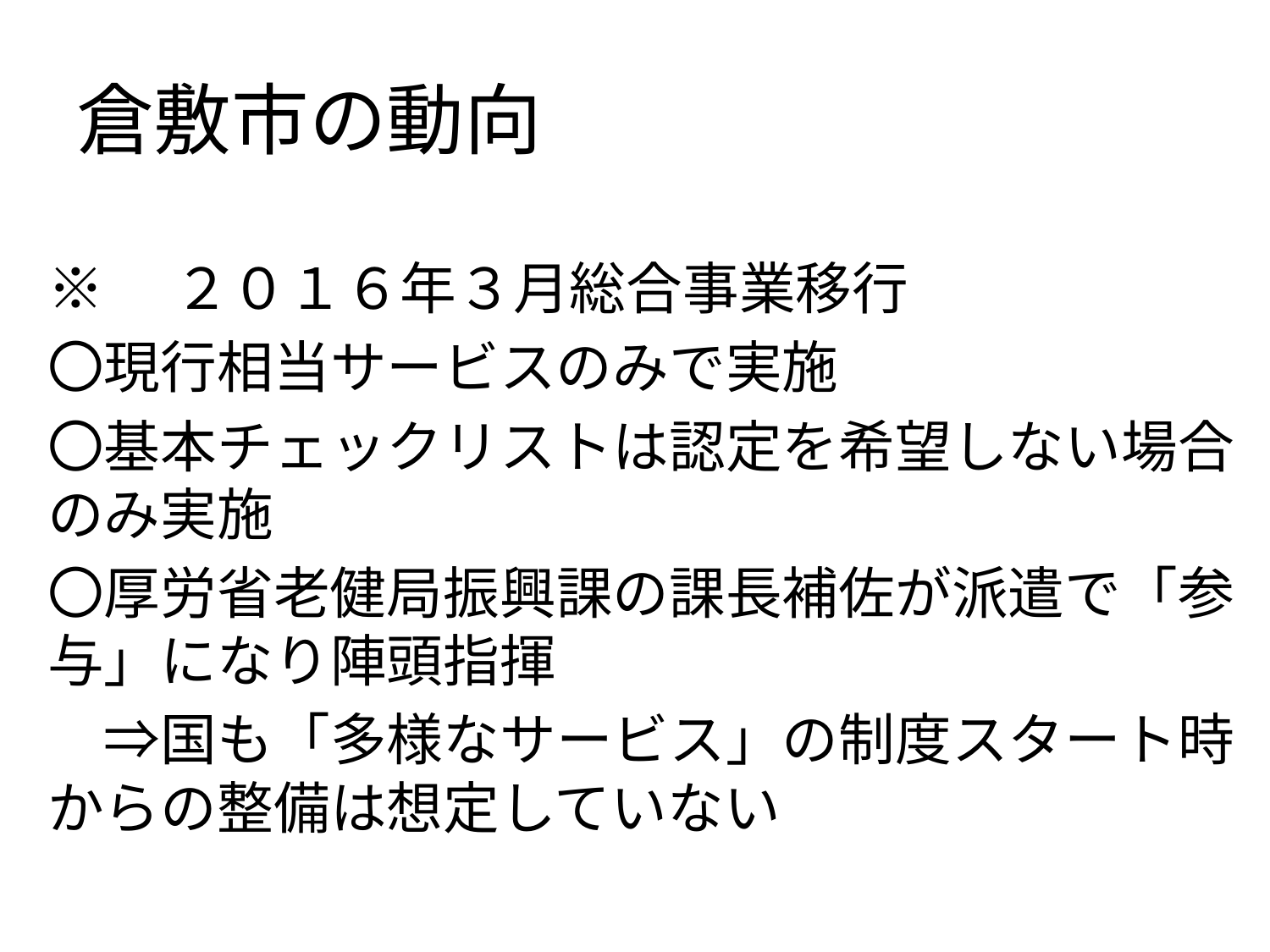

# 倉敷市の動向
※　２０１６年３月総合事業移行
〇現行相当サービスのみで実施
〇基本チェックリストは認定を希望しない場合のみ実施
〇厚労省老健局振興課の課長補佐が派遣で「参与」になり陣頭指揮
　⇒国も「多様なサービス」の制度スタート時からの整備は想定していない